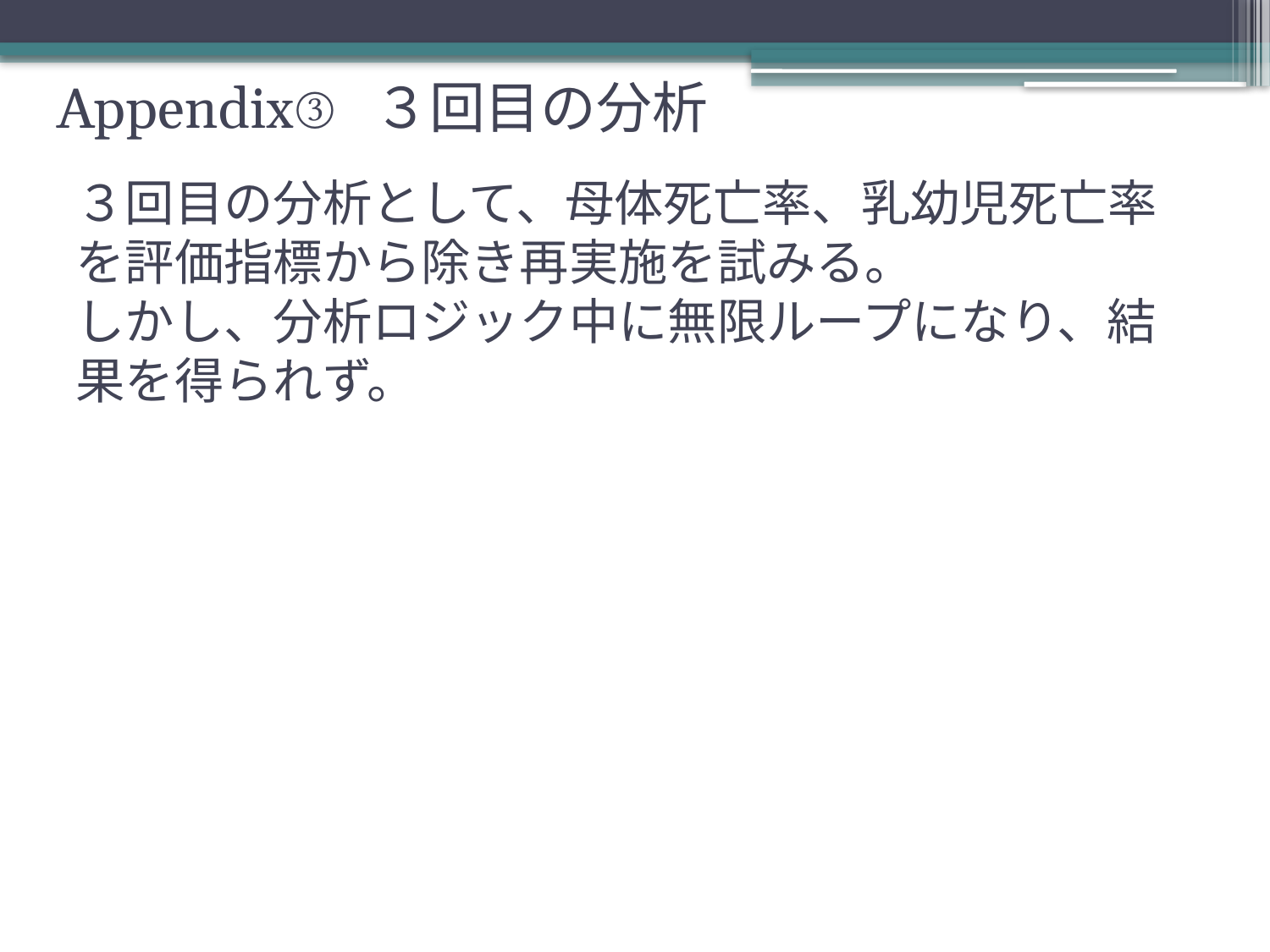

# Appendix③ ３回目の分析
３回目の分析として、母体死亡率、乳幼児死亡率を評価指標から除き再実施を試みる。
しかし、分析ロジック中に無限ループになり、結果を得られず。